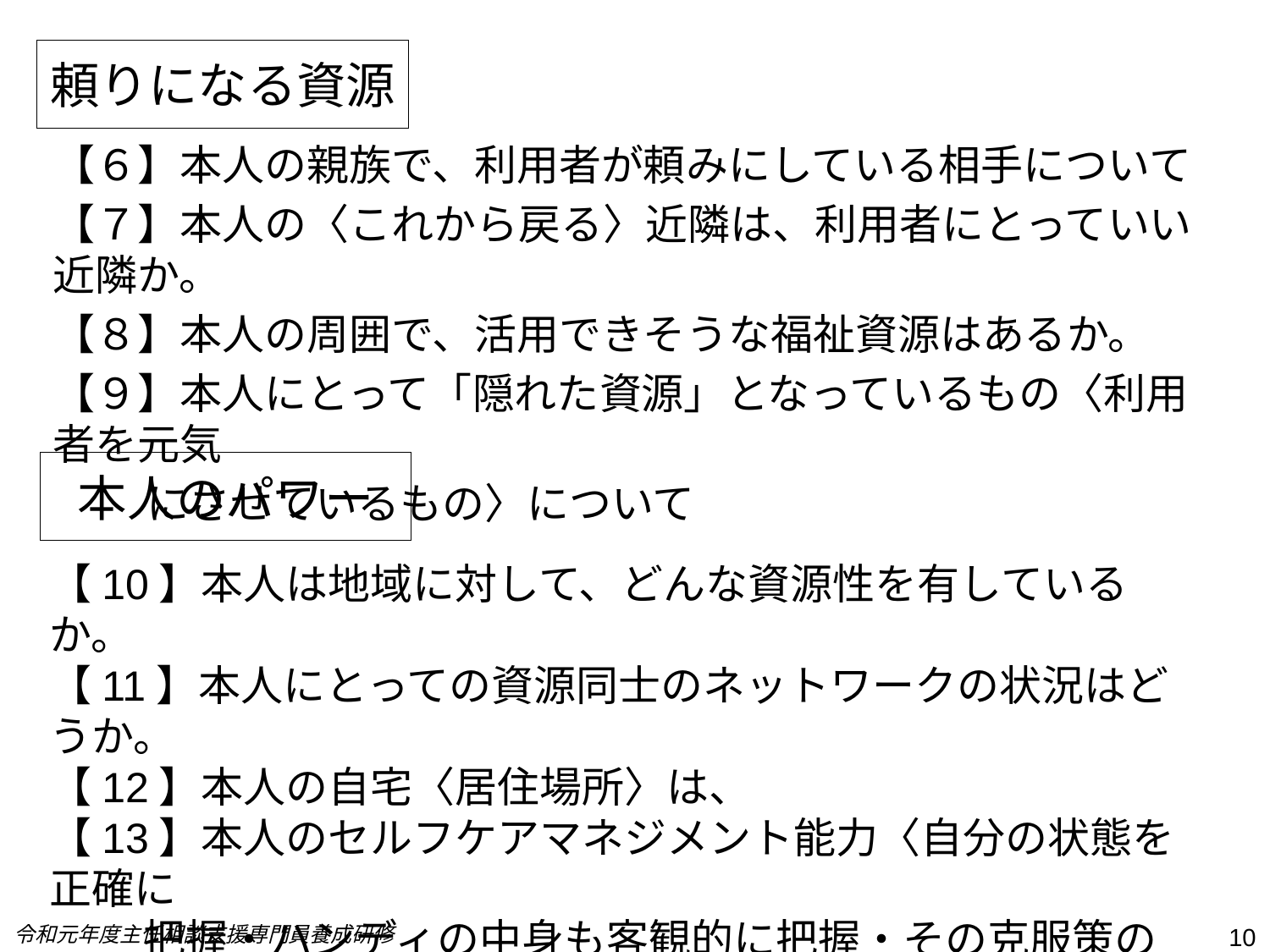

# 頼りになる資源
【６】本人の親族で、利用者が頼みにしている相手について
【７】本人の〈これから戻る〉近隣は、利用者にとっていい近隣か。
【８】本人の周囲で、活用できそうな福祉資源はあるか。
【９】本人にとって「隠れた資源」となっているもの〈利用者を元気
　　 にさせているもの〉について
本人のパワー
【10】本人は地域に対して、どんな資源性を有しているか。
【11】本人にとっての資源同士のネットワークの状況はどうか。
【12】本人の自宅〈居住場所〉は、
【13】本人のセルフケアマネジメント能力〈自分の状態を正確に
　　 把握・ハンディの中身も客観的に把握・その克服策の工夫
　　 ・必要な資源を発掘・活用する資質等〉の評価をしてみよう。
令和元年度主任相談支援専門員養成研修
10